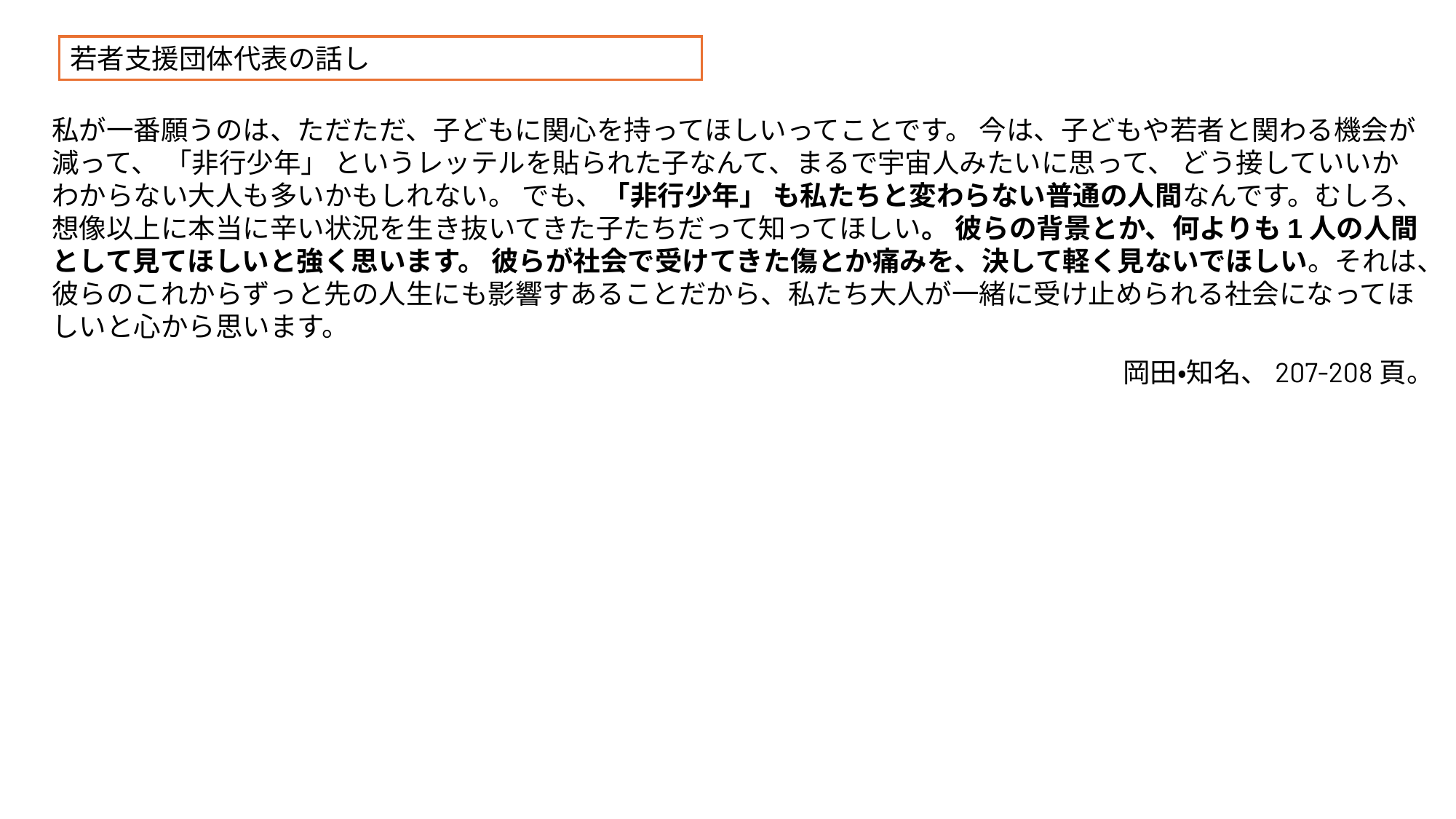

若者支援団体代表の話し
私が一番願うのは、ただただ、子どもに関心を持ってほしいってことです。 今は、子どもや若者と関わる機会が減って、 「非行少年」 というレッテルを貼られた子なんて、まるで宇宙人みたいに思って、 どう接していいかわからない大人も多いかもしれない。 でも、「非行少年」 も私たちと変わらない普通の人間なんです。むしろ、想像以上に本当に辛い状況を生き抜いてきた子たちだって知ってほしい。 彼らの背景とか、何よりも1人の人間として見てほしいと強く思います。 彼らが社会で受けてきた傷とか痛みを、決して軽く見ないでほしい。それは、彼らのこれからずっと先の人生にも影響すあることだから、私たち大人が一緒に受け止められる社会になってほしいと心から思います。
岡田・知名、207-208頁。